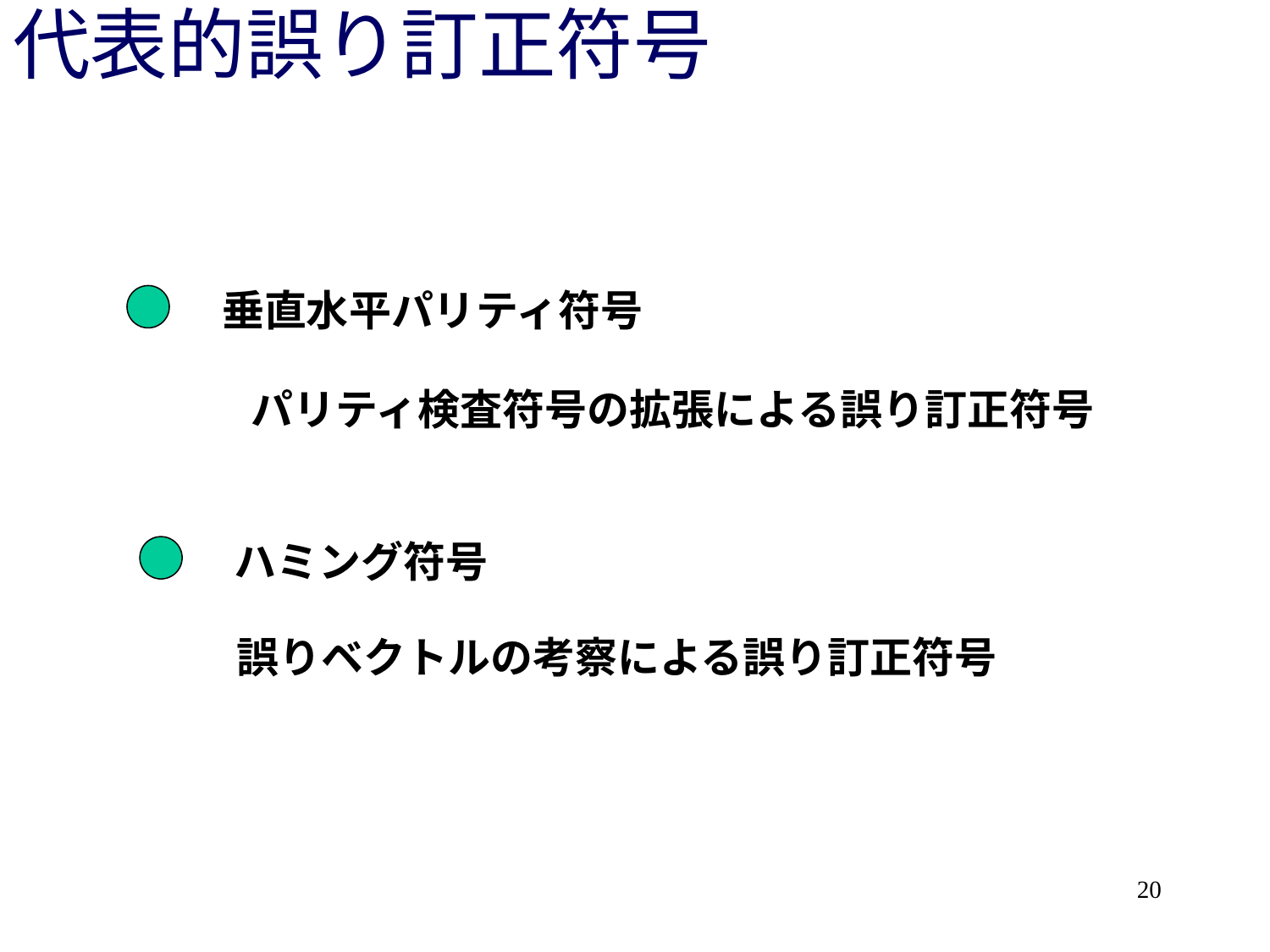

# 代表的誤り訂正符号
垂直水平パリティ符号

パリティ検査符号の拡張による誤り訂正符号
ハミング符号

誤りベクトルの考察による誤り訂正符号
20